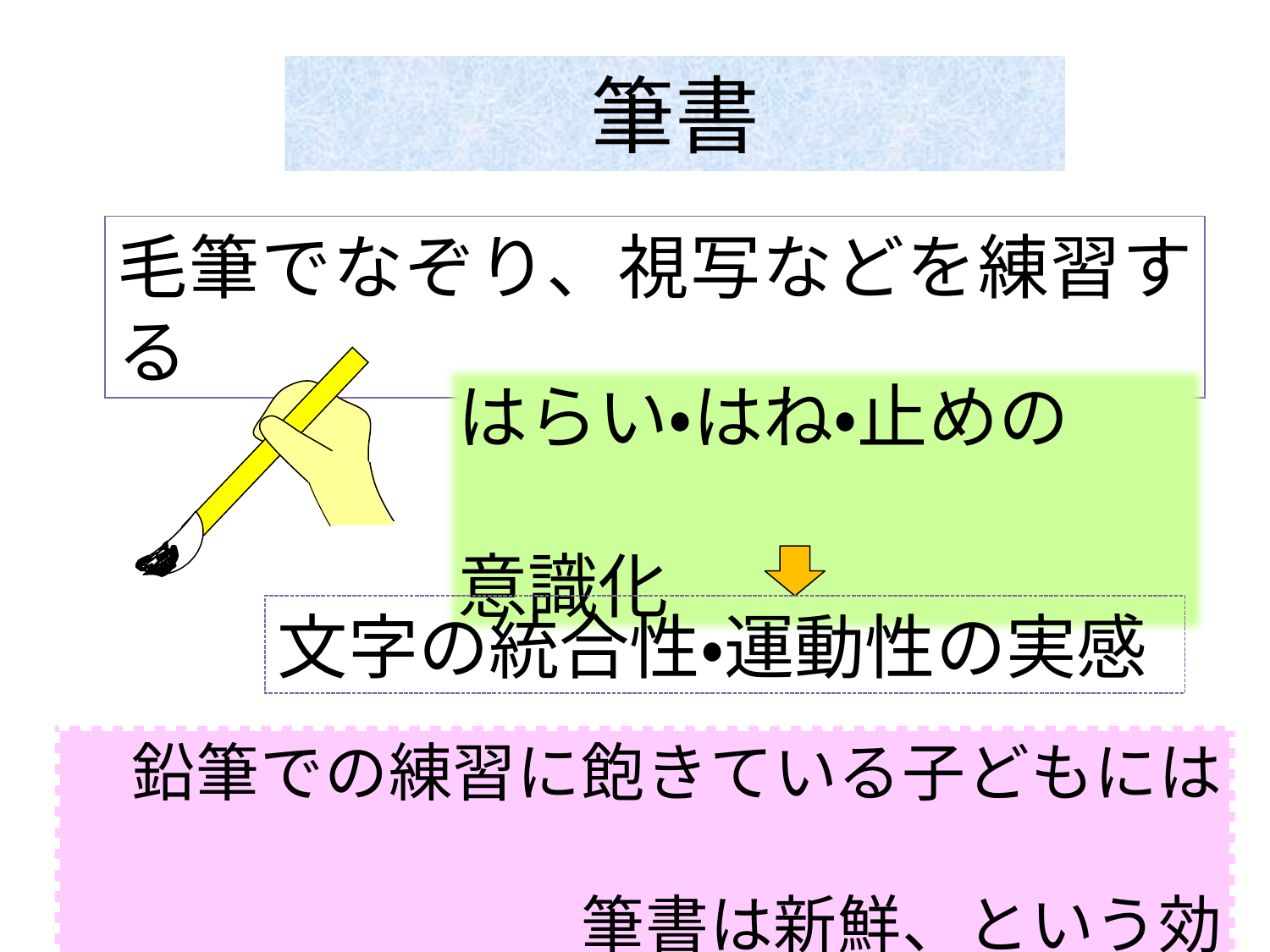

筆書
毛筆でなぞり、視写などを練習する

はらい・はね・止めの
　　　　　　　　　　意識化

文字の統合性・運動性の実感
　鉛筆での練習に飽きている子どもには
　　　　　　　　筆書は新鮮、という効果もある